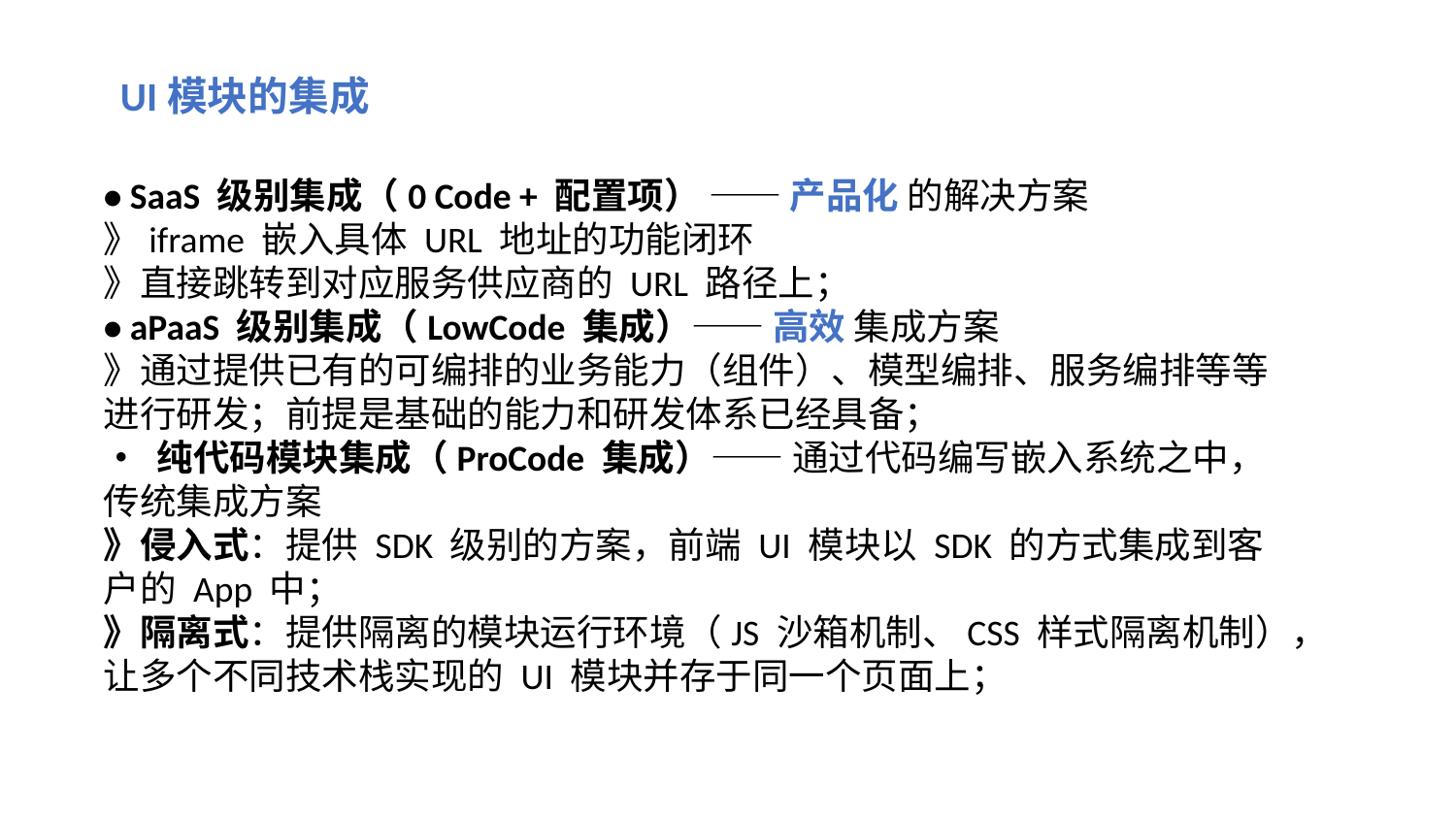

UI模块的集成
• SaaS 级别集成（0 Code + 配置项） —— 产品化 的解决方案
》iframe 嵌入具体 URL 地址的功能闭环
》直接跳转到对应服务供应商的 URL 路径上；
• aPaaS 级别集成（LowCode 集成）—— 高效 集成方案
》通过提供已有的可编排的业务能力（组件）、模型编排、服务编排等等进行研发；前提是基础的能力和研发体系已经具备；
• 纯代码模块集成（ProCode 集成）—— 通过代码编写嵌入系统之中，传统集成方案
》侵入式：提供 SDK 级别的方案，前端 UI 模块以 SDK 的方式集成到客户的 App 中；
》隔离式：提供隔离的模块运行环境（JS 沙箱机制、CSS 样式隔离机制），让多个不同技术栈实现的 UI 模块并存于同一个页面上；